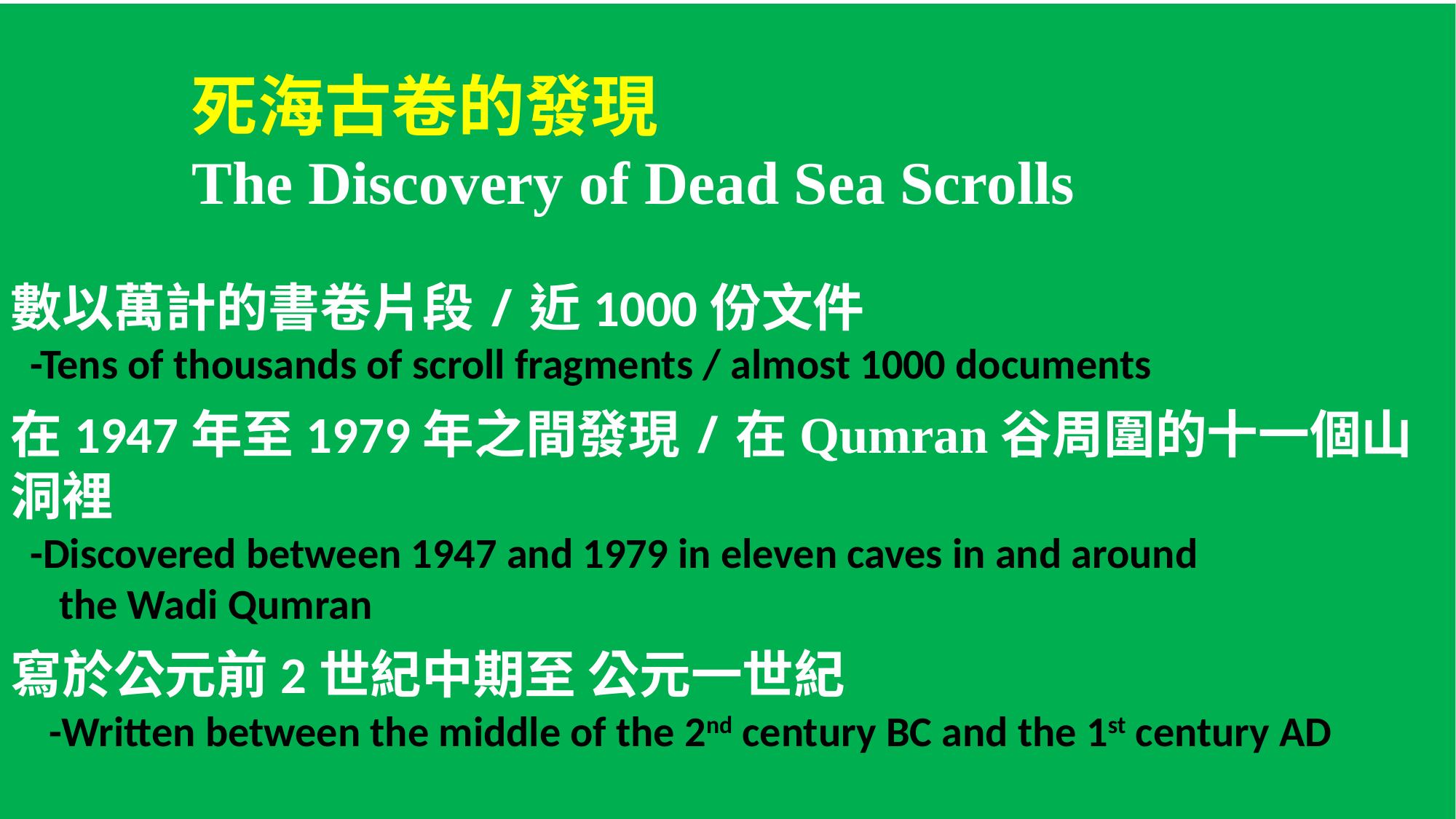

死海古卷的發現
            The Discovery of Dead Sea Scrolls

數以萬計的書卷片段/近1000份文件
  -Tens of thousands of scroll fragments / almost 1000 documents

在1947年至1979年之間發現/在Qumran谷周圍的十一個山洞裡
  -Discovered between 1947 and 1979 in eleven caves in and around
     the Wadi Qumran

寫於公元前2世紀中期至 公元一世紀
    -Written between the middle of the 2nd century BC and the 1st century AD